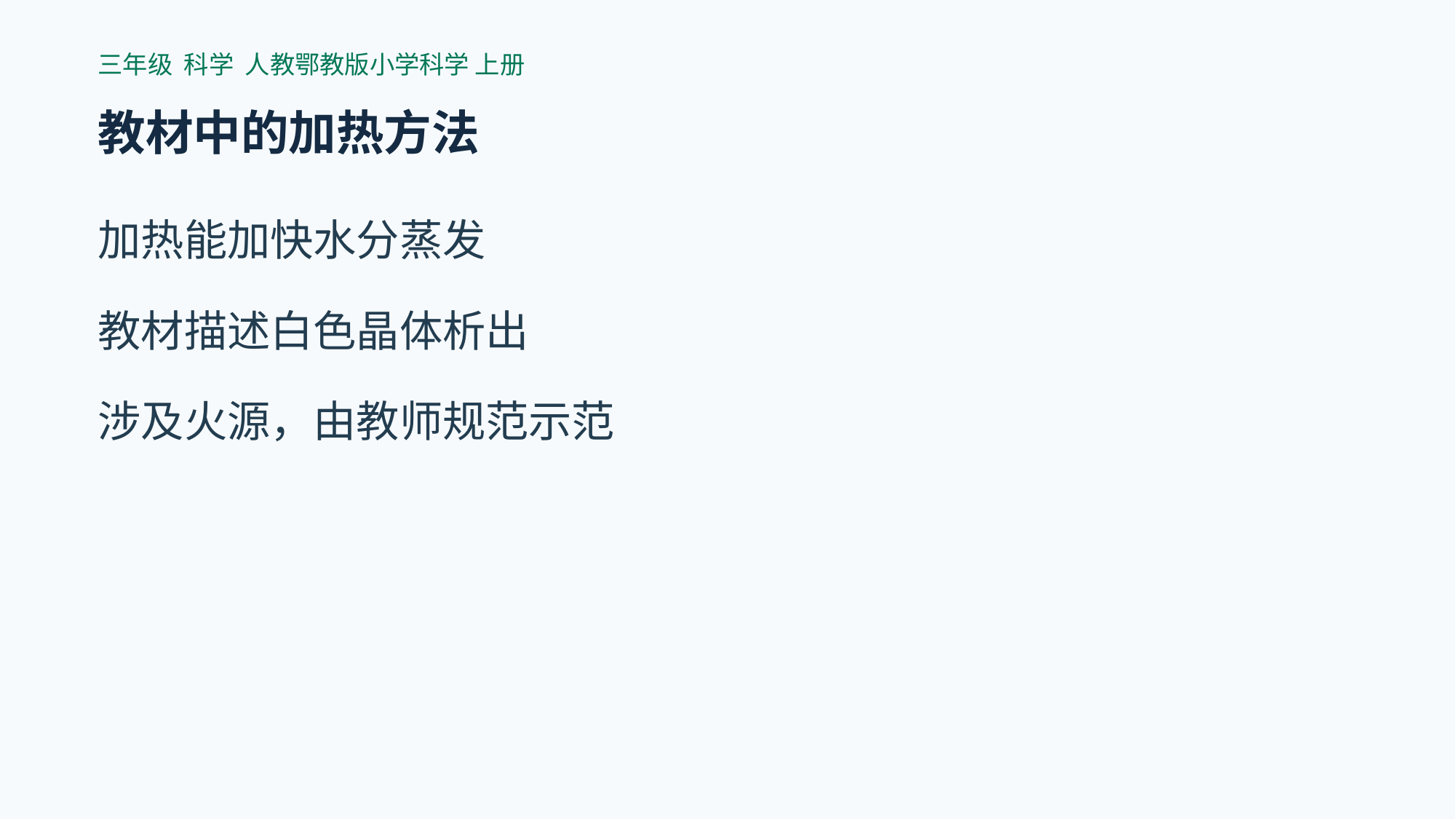

三年级  科学  人教鄂教版小学科学 上册
教材中的加热方法
加热能加快水分蒸发
教材描述白色晶体析出
涉及火源，由教师规范示范